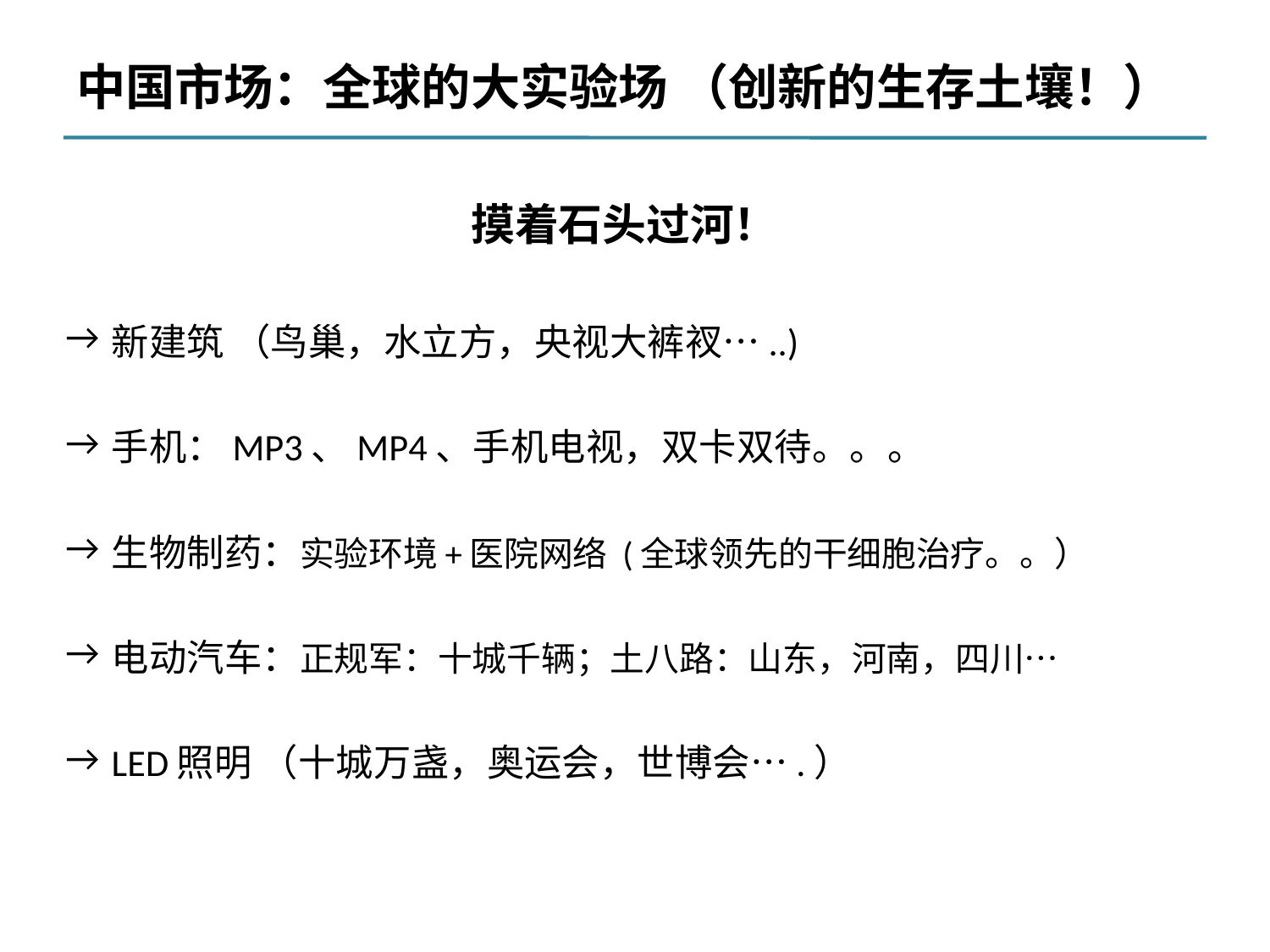

# 中国市场：全球的大实验场 （创新的生存土壤！）
摸着石头过河！

新建筑 （鸟巢，水立方，央视大裤衩…..)

手机：MP3、MP4、手机电视，双卡双待。。。

生物制药：实验环境+医院网络 (全球领先的干细胞治疗。。）

电动汽车：正规军：十城千辆；土八路：山东，河南，四川…

LED照明 （十城万盏，奥运会，世博会….）